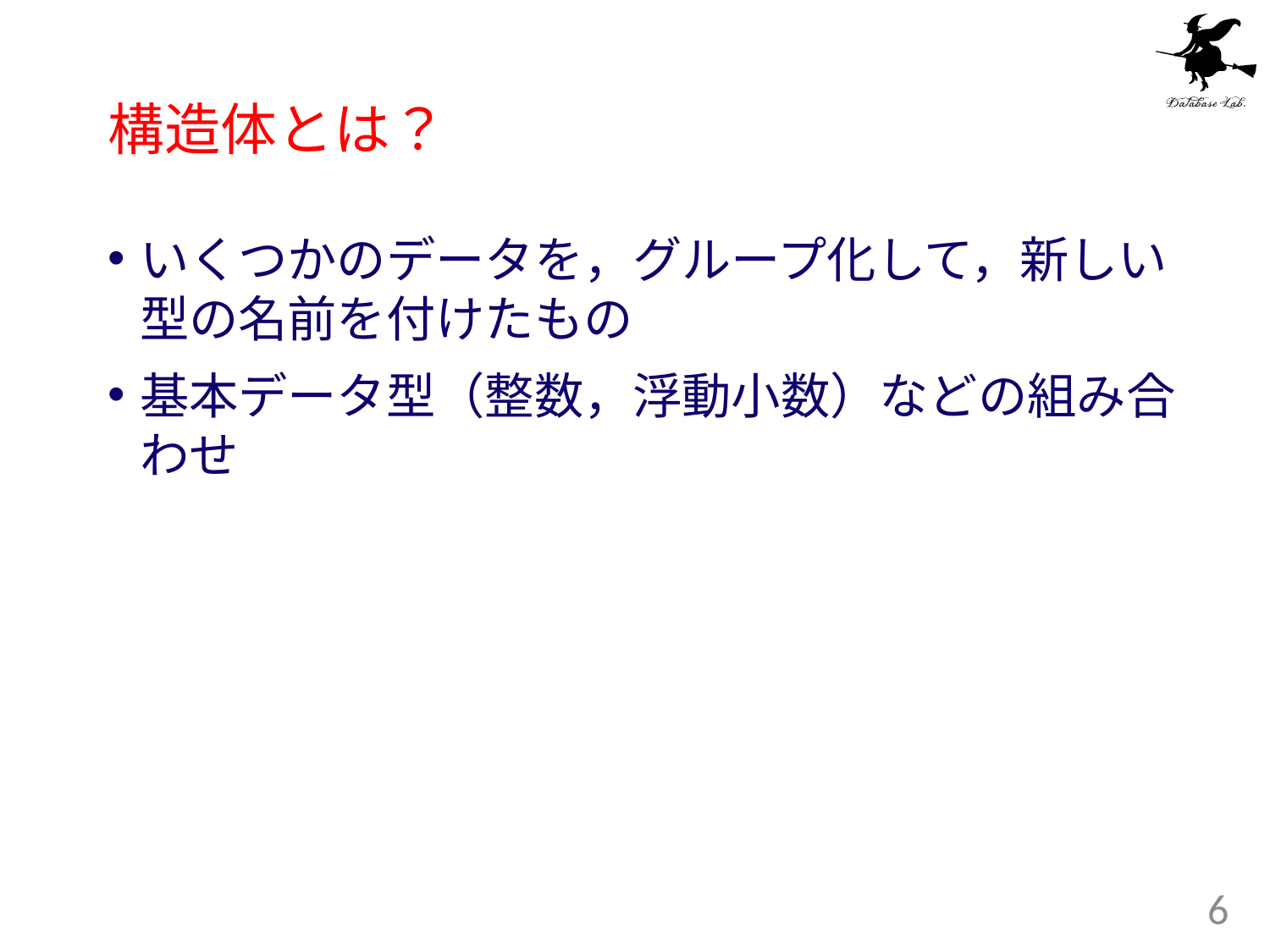

# 構造体とは？
いくつかのデータを，グループ化して，新しい型の名前を付けたもの
基本データ型（整数，浮動小数）などの組み合わせ

6